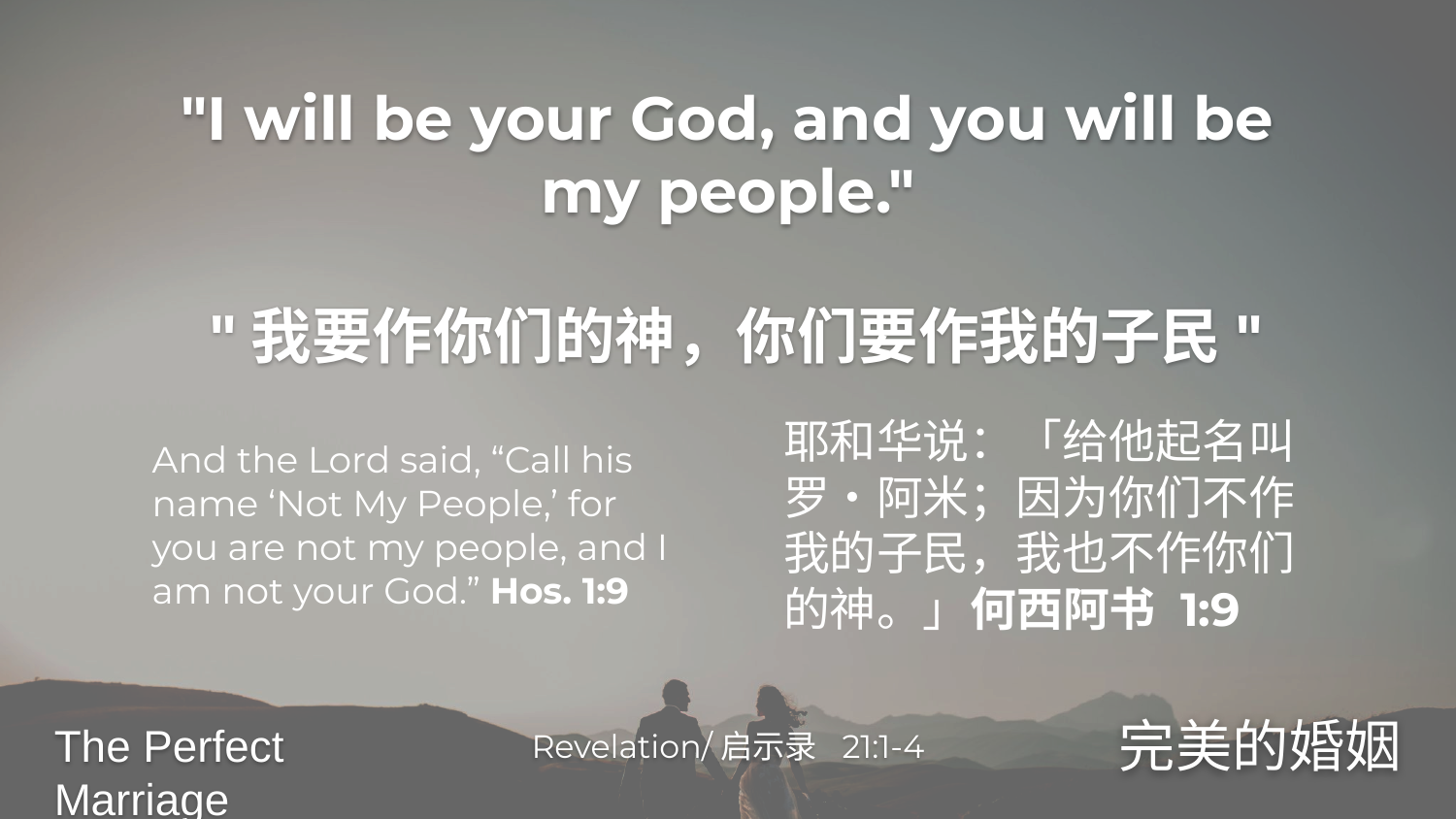

"I will be your God, and you will be my people."

 "我要作你们的神，你们要作我的子民"
耶和华说：「给他起名叫罗‧阿米；因为你们不作我的子民，我也不作你们的神。」何西阿书 1:9
And the Lord said, “Call his name ‘Not My People,’ for you are not my people, and I am not your God.” Hos. 1:9